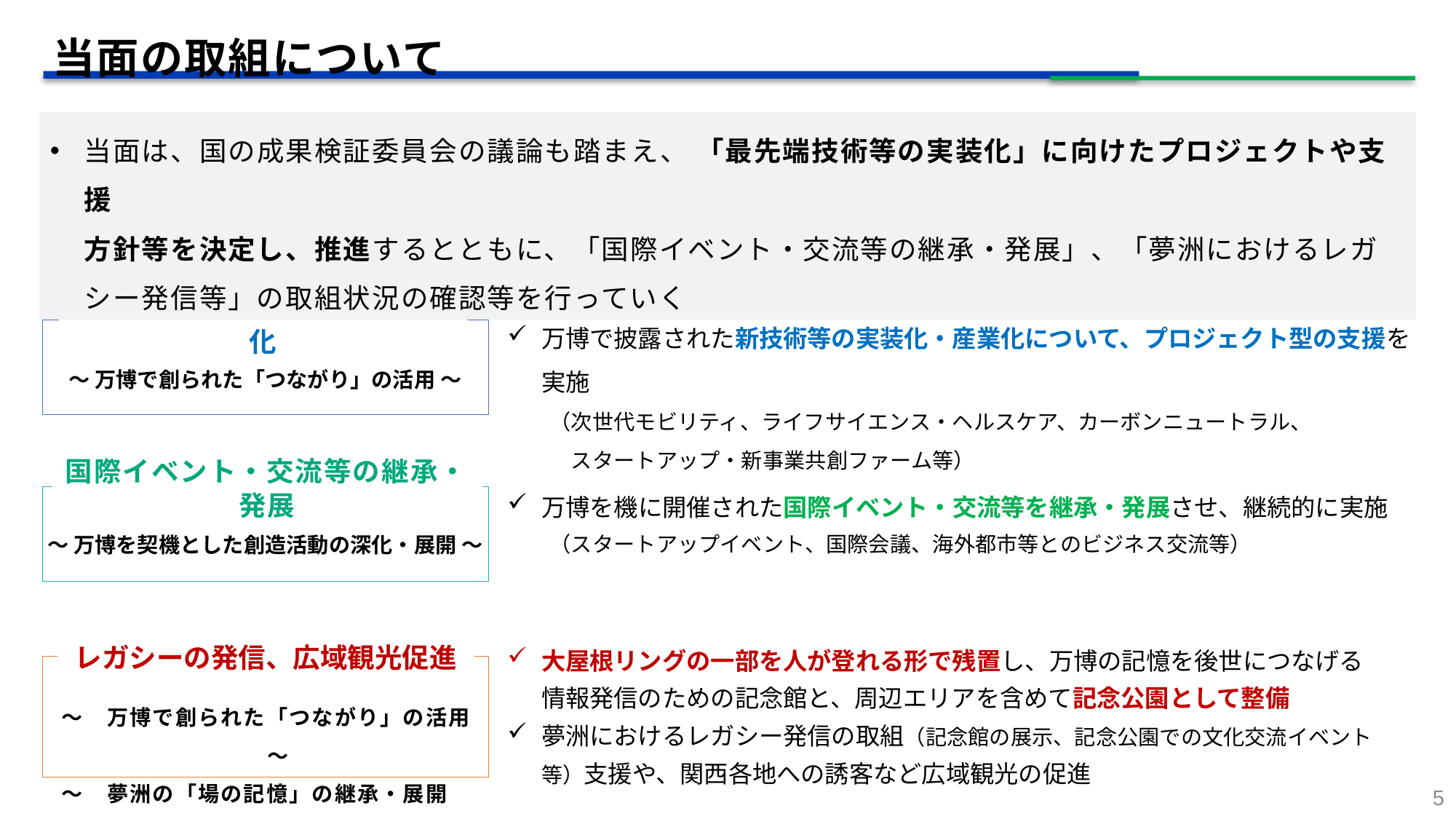

当面の取組について
当面は、国の成果検証委員会の議論も踏まえ、 「最先端技術等の実装化」に向けたプロジェクトや支援
方針等を決定し、推進するとともに、「国際イベント・交流等の継承・発展」、「夢洲におけるレガシー発信等」の取組状況の確認等を行っていく
最先端技術等の実装化・産業化

万博で披露された新技術等の実装化・産業化について、プロジェクト型の支援を実施
　　（次世代モビリティ、ライフサイエンス・ヘルスケア、カーボンニュートラル、
　　　スタートアップ・新事業共創ファーム等）
～ 万博で創られた「つながり」の活用 ～
国際イベント・交流等の継承・発展

万博を機に開催された国際イベント・交流等を継承・発展させ、継続的に実施
　　（スタートアップイベント、国際会議、海外都市等とのビジネス交流等）
～ 万博を契機とした創造活動の深化・展開 ～
レガシーの発信、広域観光促進

大屋根リングの一部を人が登れる形で残置し、万博の記憶を後世につなげる
情報発信のための記念館と、周辺エリアを含めて記念公園として整備
夢洲におけるレガシー発信の取組（記念館の展示、記念公園での文化交流イベント等）支援や、関西各地への誘客など広域観光の促進
～　万博で創られた「つながり」の活用　～
～　夢洲の「場の記憶」の継承・展開　～